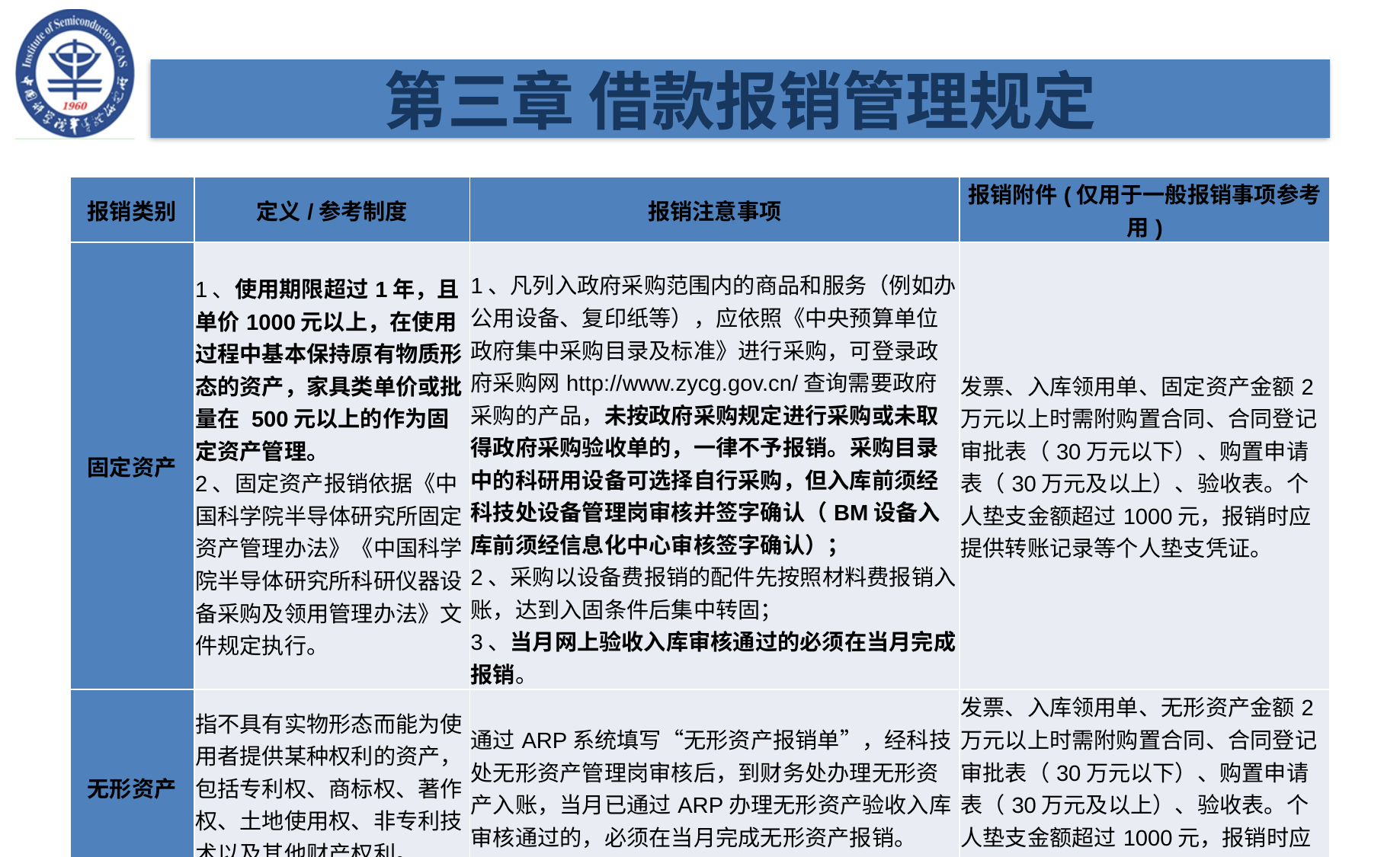

第三章 借款报销管理规定
| 报销类别 | 定义/参考制度 | 报销注意事项 | 报销附件(仅用于一般报销事项参考用) |
| --- | --- | --- | --- |
| 固定资产 | 1、使用期限超过1年，且单价1000元以上，在使用过程中基本保持原有物质形态的资产，家具类单价或批量在 500元以上的作为固定资产管理。 2、固定资产报销依据《中国科学院半导体研究所固定资产管理办法》《中国科学院半导体研究所科研仪器设备采购及领用管理办法》文件规定执行。 | 1、凡列入政府采购范围内的商品和服务（例如办公用设备、复印纸等），应依照《中央预算单位政府集中采购目录及标准》进行采购，可登录政府采购网http://www.zycg.gov.cn/查询需要政府采购的产品，未按政府采购规定进行采购或未取得政府采购验收单的，一律不予报销。采购目录中的科研用设备可选择自行采购，但入库前须经科技处设备管理岗审核并签字确认（BM设备入库前须经信息化中心审核签字确认）； 2、采购以设备费报销的配件先按照材料费报销入账，达到入固条件后集中转固； 3、当月网上验收入库审核通过的必须在当月完成报销。 | 发票、入库领用单、固定资产金额2万元以上时需附购置合同、合同登记审批表（30万元以下）、购置申请表（30万元及以上）、验收表。个人垫支金额超过1000元，报销时应提供转账记录等个人垫支凭证。 |
| 无形资产 | 指不具有实物形态而能为使用者提供某种权利的资产，包括专利权、商标权、著作权、土地使用权、非专利技术以及其他财产权利。 | 通过ARP系统填写“无形资产报销单”，经科技处无形资产管理岗审核后，到财务处办理无形资产入账，当月已通过ARP办理无形资产验收入库审核通过的，必须在当月完成无形资产报销。 | 发票、入库领用单、无形资产金额2万元以上时需附购置合同、合同登记审批表（30万元以下）、购置申请表（30万元及以上）、验收表。个人垫支金额超过1000元，报销时应提供转账记录等个人垫支凭证。 |